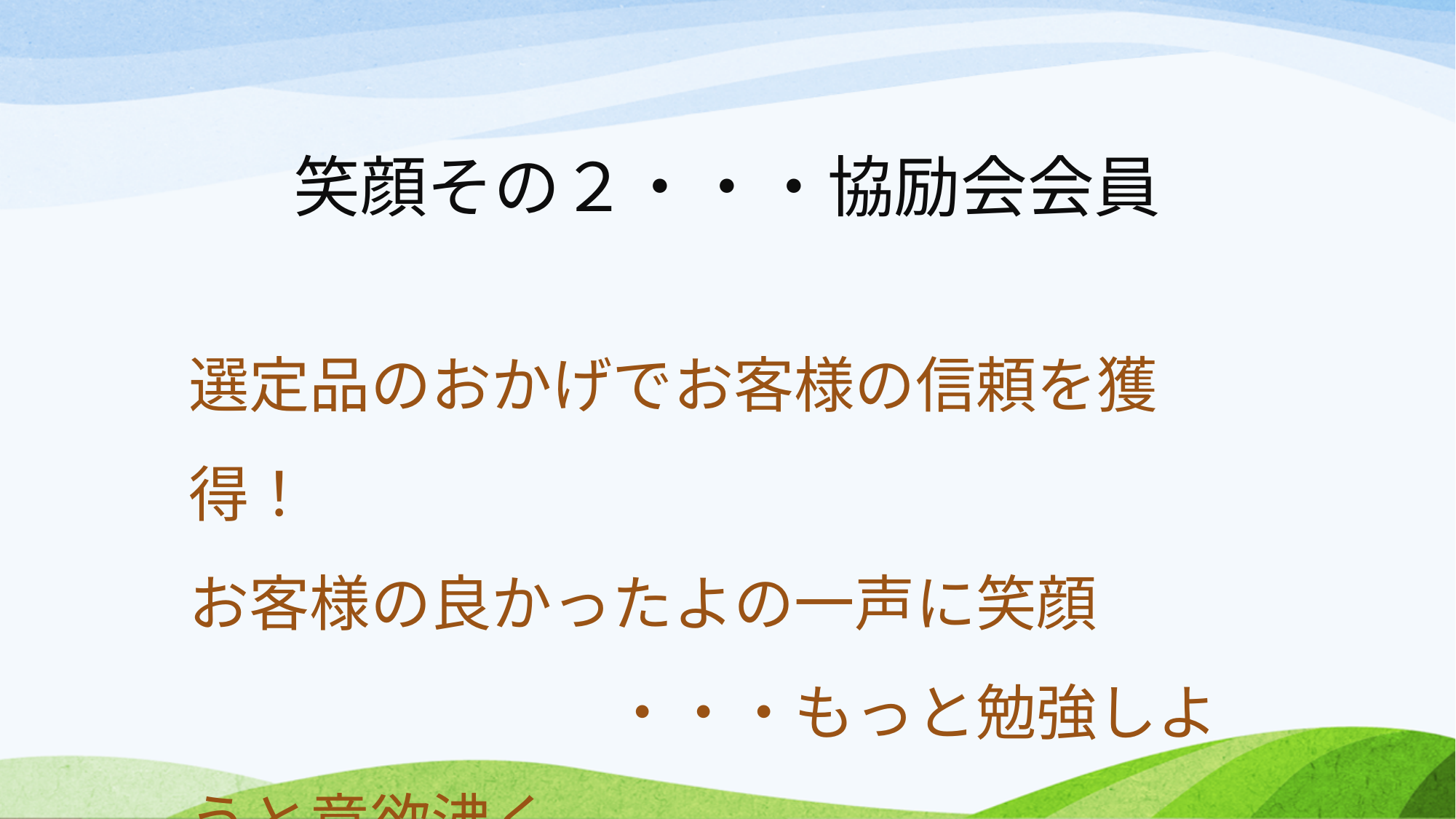

笑顔その２・・・協励会会員
選定品のおかげでお客様の信頼を獲得！
お客様の良かったよの一声に笑顔
　　　　　　　・・・もっと勉強しようと意欲沸く